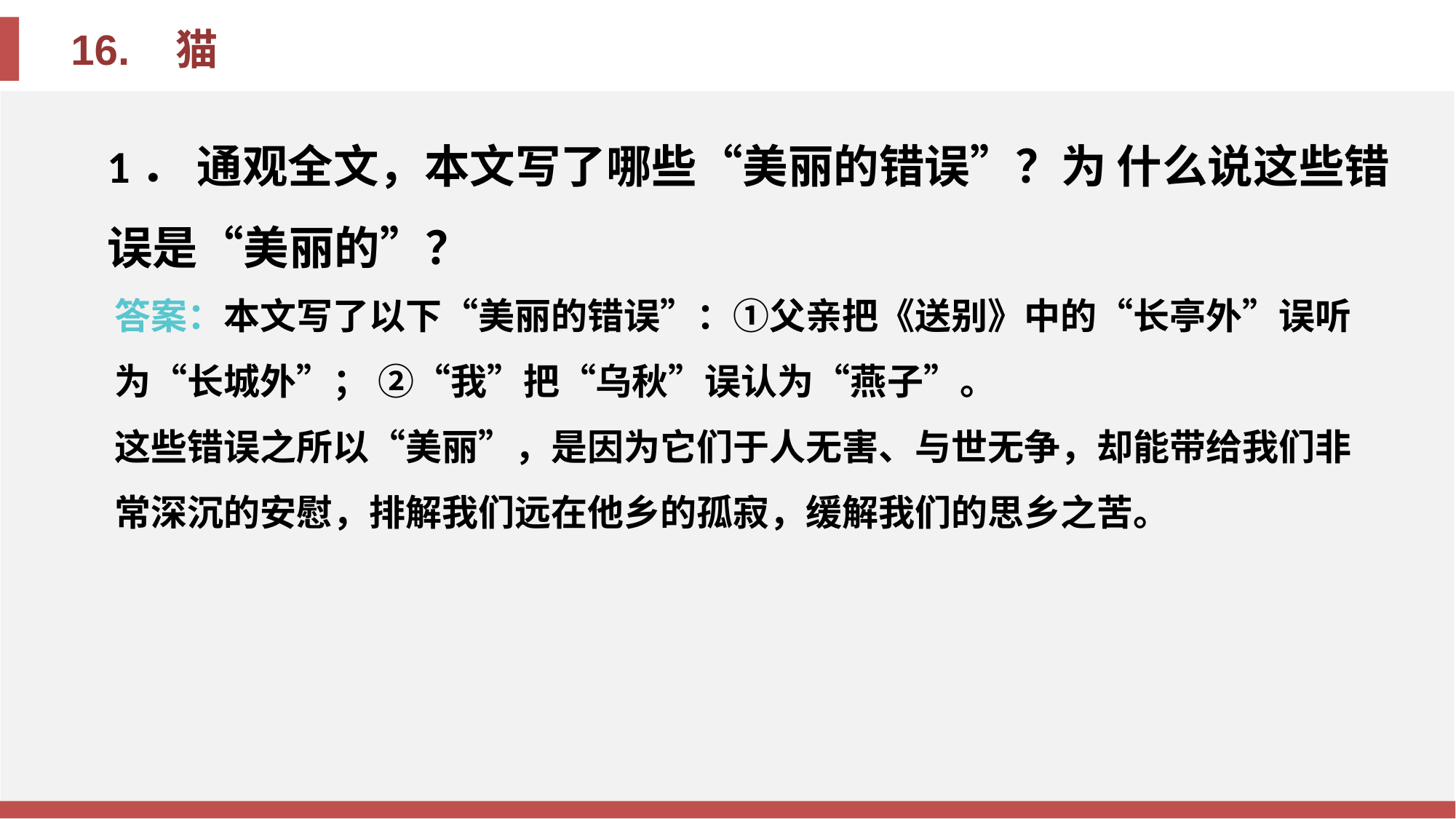

1． 通观全文，本文写了哪些“美丽的错误”？为 什么说这些错误是“美丽的”？

答案：本文写了以下“美丽的错误”：①父亲把《送别》中的“长亭外”误听为“长城外”； ②“我”把“乌秋”误认为“燕子”。
这些错误之所以“美丽”，是因为它们于人无害、与世无争，却能带给我们非常深沉的安慰，排解我们远在他乡的孤寂，缓解我们的思乡之苦。